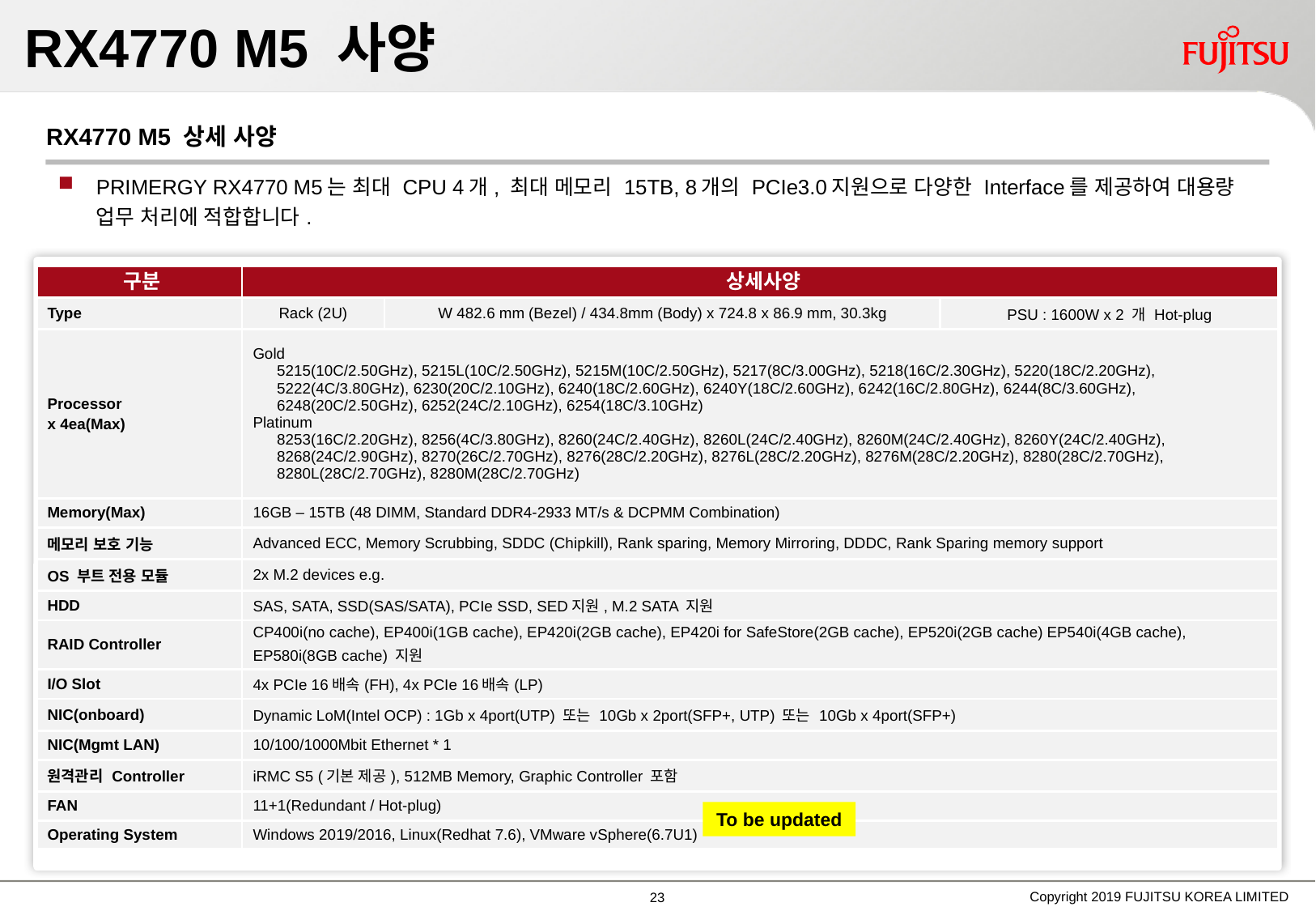

# RX4770 M5 사양
RX4770 M5 상세 사양
PRIMERGY RX4770 M5는 최대 CPU 4개, 최대 메모리 15TB, 8개의 PCIe3.0지원으로 다양한 Interface를 제공하여 대용량 업무 처리에 적합합니다.
| 구분 | 상세사양 |  |  |
| --- | --- | --- | --- |
| Type | Rack (2U) | W 482.6 mm (Bezel) / 434.8mm (Body) x 724.8 x 86.9 mm, 30.3kg | PSU : 1600W x 2 개 Hot-plug |
| Processor x 4ea(Max) | Gold 5215(10C/2.50GHz), 5215L(10C/2.50GHz), 5215M(10C/2.50GHz), 5217(8C/3.00GHz), 5218(16C/2.30GHz), 5220(18C/2.20GHz), 5222(4C/3.80GHz), 6230(20C/2.10GHz), 6240(18C/2.60GHz), 6240Y(18C/2.60GHz), 6242(16C/2.80GHz), 6244(8C/3.60GHz), 6248(20C/2.50GHz), 6252(24C/2.10GHz), 6254(18C/3.10GHz) Platinum 8253(16C/2.20GHz), 8256(4C/3.80GHz), 8260(24C/2.40GHz), 8260L(24C/2.40GHz), 8260M(24C/2.40GHz), 8260Y(24C/2.40GHz), 8268(24C/2.90GHz), 8270(26C/2.70GHz), 8276(28C/2.20GHz), 8276L(28C/2.20GHz), 8276M(28C/2.20GHz), 8280(28C/2.70GHz), 8280L(28C/2.70GHz), 8280M(28C/2.70GHz) |  |  |
| Memory(Max) | 16GB – 15TB (48 DIMM, Standard DDR4-2933 MT/s & DCPMM Combination) |  |  |
| 메모리 보호 기능 | Advanced ECC, Memory Scrubbing, SDDC (Chipkill), Rank sparing, Memory Mirroring, DDDC, Rank Sparing memory support |  |  |
| OS 부트 전용 모듈 | 2x M.2 devices e.g. |  |  |
| HDD | SAS, SATA, SSD(SAS/SATA), PCIe SSD, SED지원, M.2 SATA 지원 |  |  |
| RAID Controller | CP400i(no cache), EP400i(1GB cache), EP420i(2GB cache), EP420i for SafeStore(2GB cache), EP520i(2GB cache) EP540i(4GB cache), EP580i(8GB cache) 지원 |  |  |
| I/O Slot | 4x PCIe 16배속(FH), 4x PCIe 16배속(LP) |  |  |
| NIC(onboard) | Dynamic LoM(Intel OCP) : 1Gb x 4port(UTP) 또는 10Gb x 2port(SFP+, UTP) 또는 10Gb x 4port(SFP+) |  |  |
| NIC(Mgmt LAN) | 10/100/1000Mbit Ethernet \* 1 |  |  |
| 원격관리 Controller | iRMC S5 (기본 제공), 512MB Memory, Graphic Controller 포함 |  |  |
| FAN | 11+1(Redundant / Hot-plug) |  |  |
| Operating System | Windows 2019/2016, Linux(Redhat 7.6), VMware vSphere(6.7U1) |  |  |
To be updated
23